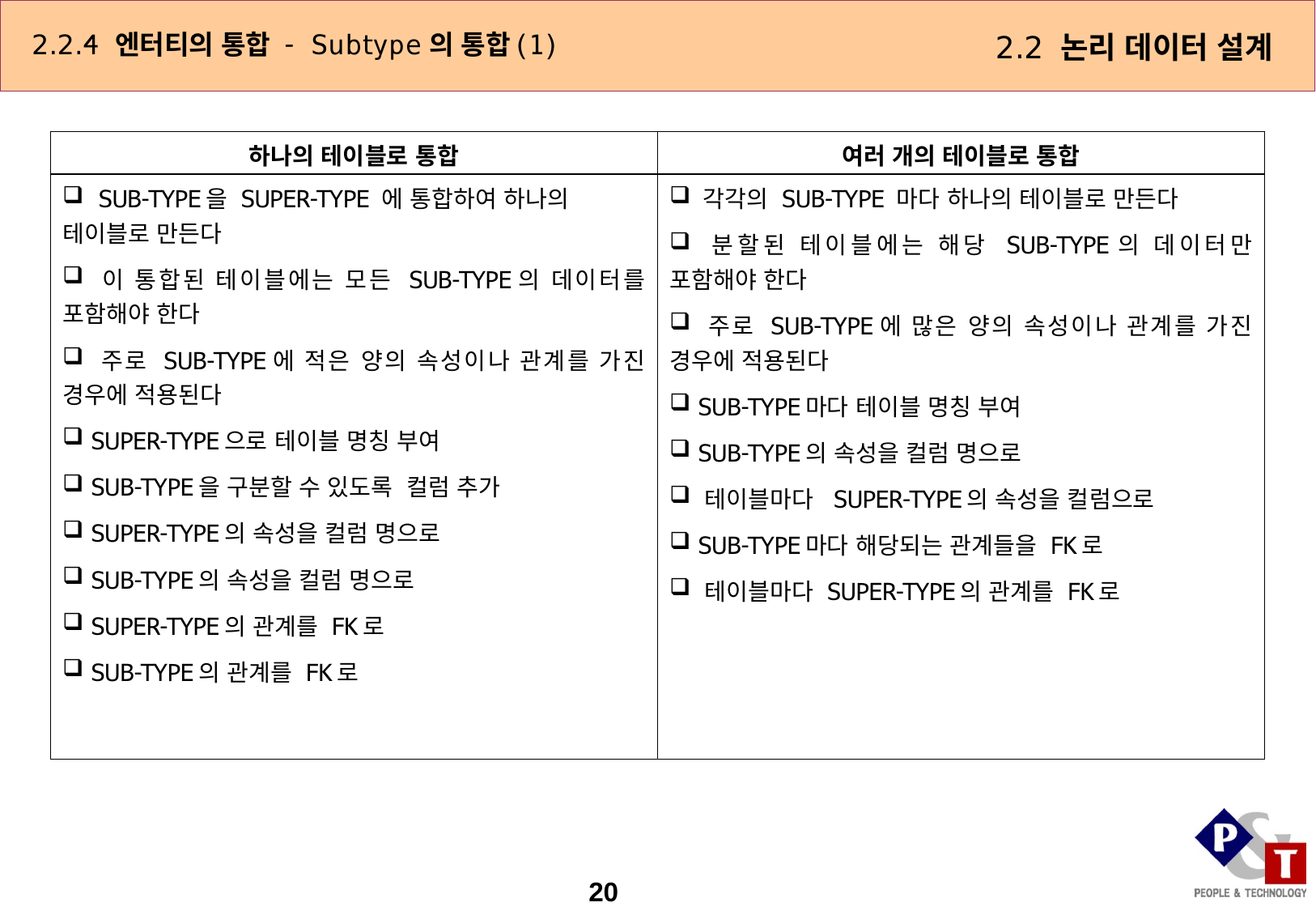

2.2.4 엔터티의 통합 -  Subtype의 통합(1)
2.2 논리 데이터 설계
| 하나의 테이블로 통합 | 여러 개의 테이블로 통합 |
| --- | --- |
| SUB-TYPE을 SUPER-TYPE 에 통합하여 하나의 테이블로 만든다 이 통합된 테이블에는 모든 SUB-TYPE의 데이터를 포함해야 한다 주로 SUB-TYPE에 적은 양의 속성이나 관계를 가진 경우에 적용된다 SUPER-TYPE으로 테이블 명칭 부여 SUB-TYPE을 구분할 수 있도록 컬럼 추가 SUPER-TYPE의 속성을 컬럼 명으로 SUB-TYPE의 속성을 컬럼 명으로 SUPER-TYPE의 관계를 FK로 SUB-TYPE의 관계를 FK로 | 각각의 SUB-TYPE 마다 하나의 테이블로 만든다 분할된 테이블에는 해당 SUB-TYPE의 데이터만 포함해야 한다 주로 SUB-TYPE에 많은 양의 속성이나 관계를 가진 경우에 적용된다 SUB-TYPE마다 테이블 명칭 부여 SUB-TYPE의 속성을 컬럼 명으로 테이블마다 SUPER-TYPE의 속성을 컬럼으로 SUB-TYPE마다 해당되는 관계들을 FK로 테이블마다 SUPER-TYPE의 관계를 FK로 |